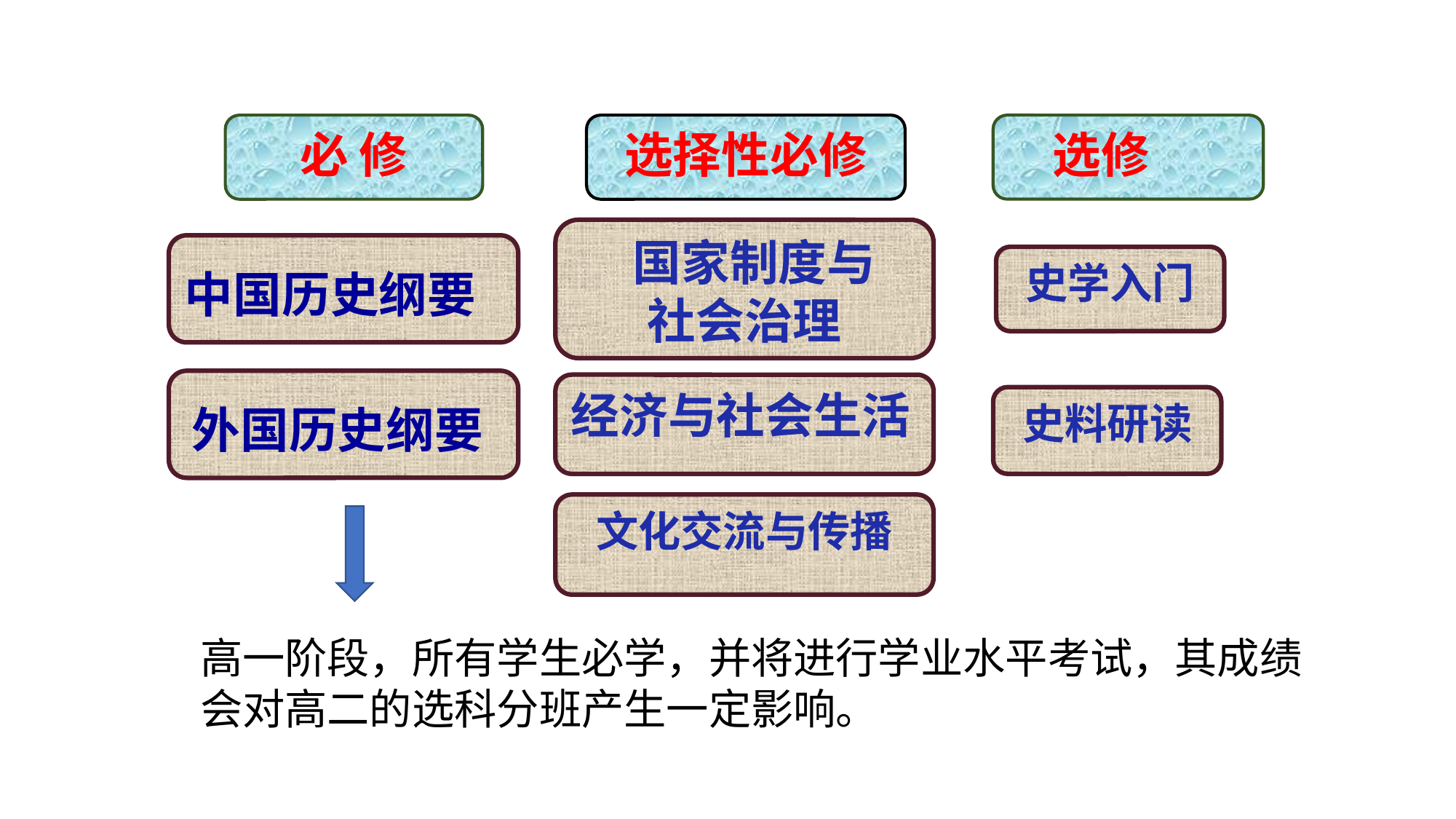

必 修
选择性必修
   选修

 国家制度与
社会治理

中国历史纲要

史学入门

 外国历史纲要

经济与社会生活

史料研读
文化交流与传播

高一阶段，所有学生必学，并将进行学业水平考试，其成绩会对高二的选科分班产生一定影响。